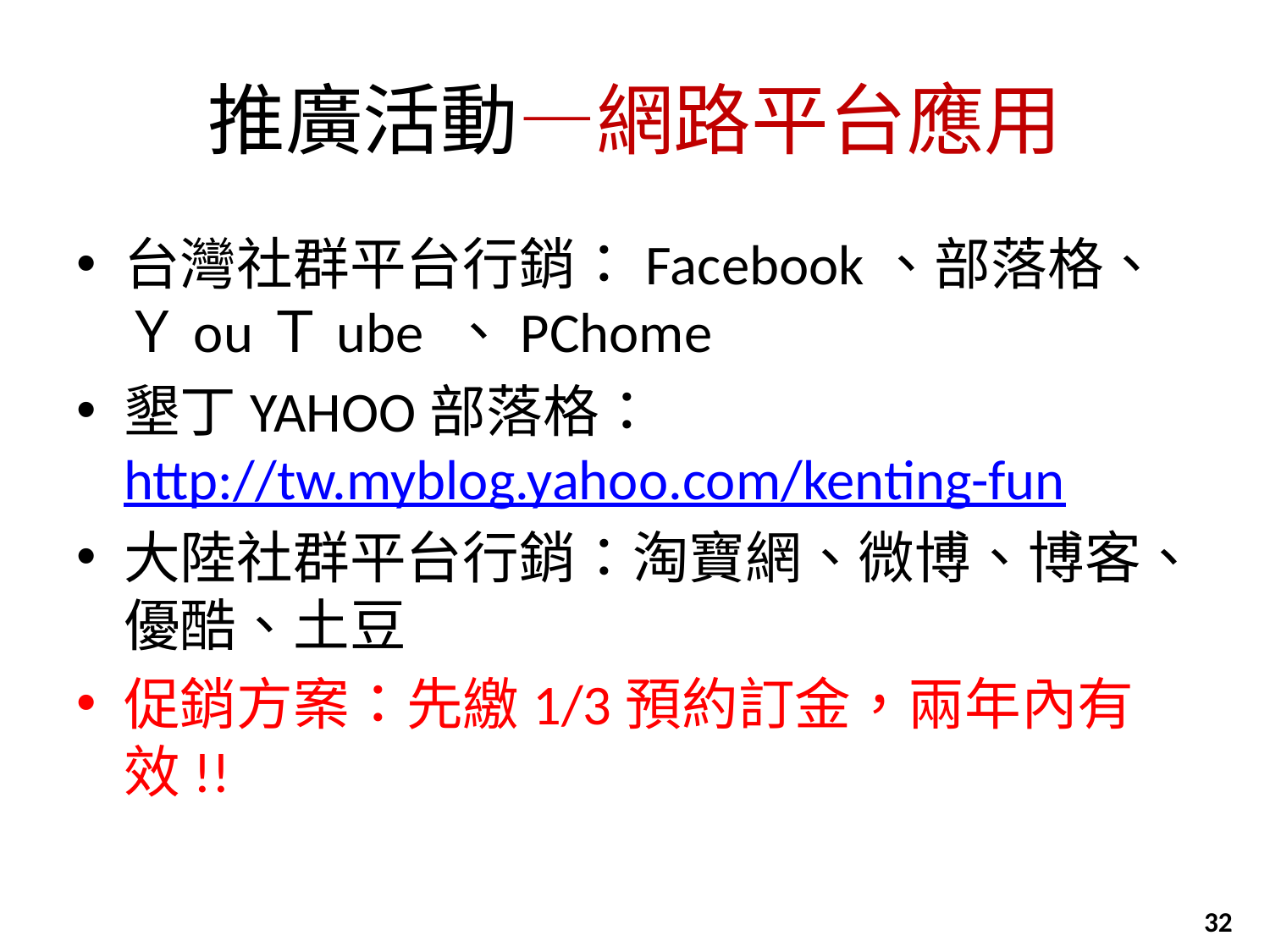

# 推廣活動—網路平台應用
台灣社群平台行銷：Facebook、部落格、 ＹouＴube 、PChome
墾丁YAHOO部落格： http://tw.myblog.yahoo.com/kenting-fun
大陸社群平台行銷：淘寶網、微博、博客、優酷、土豆
促銷方案：先繳1/3預約訂金，兩年內有效!!
32